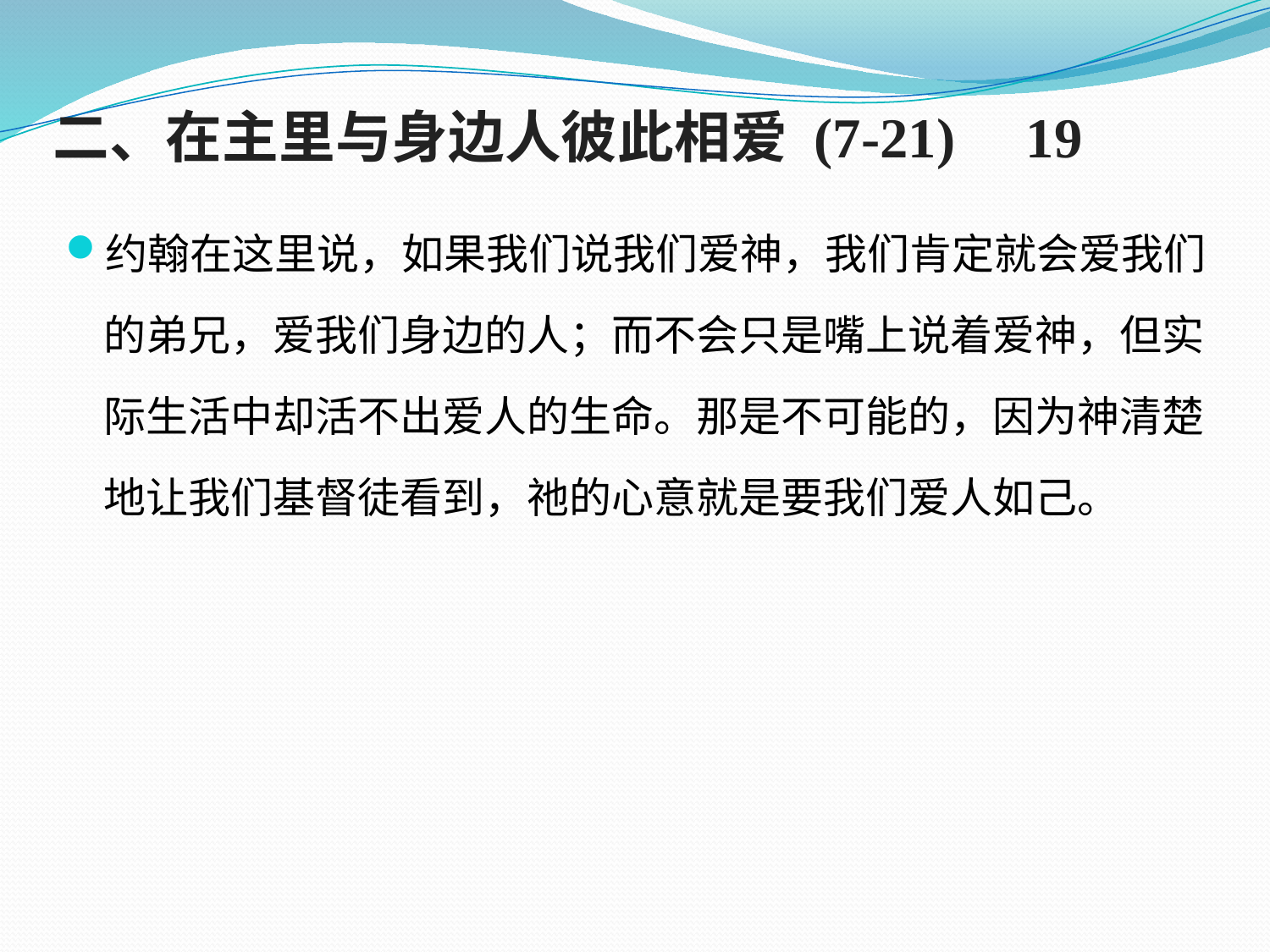

# 二、在主里与身边人彼此相爱 (7-21)     19
约翰在这里说，如果我们说我们爱神，我们肯定就会爱我们的弟兄，爱我们身边的人；而不会只是嘴上说着爱神，但实际生活中却活不出爱人的生命。那是不可能的，因为神清楚地让我们基督徒看到，祂的心意就是要我们爱人如己。